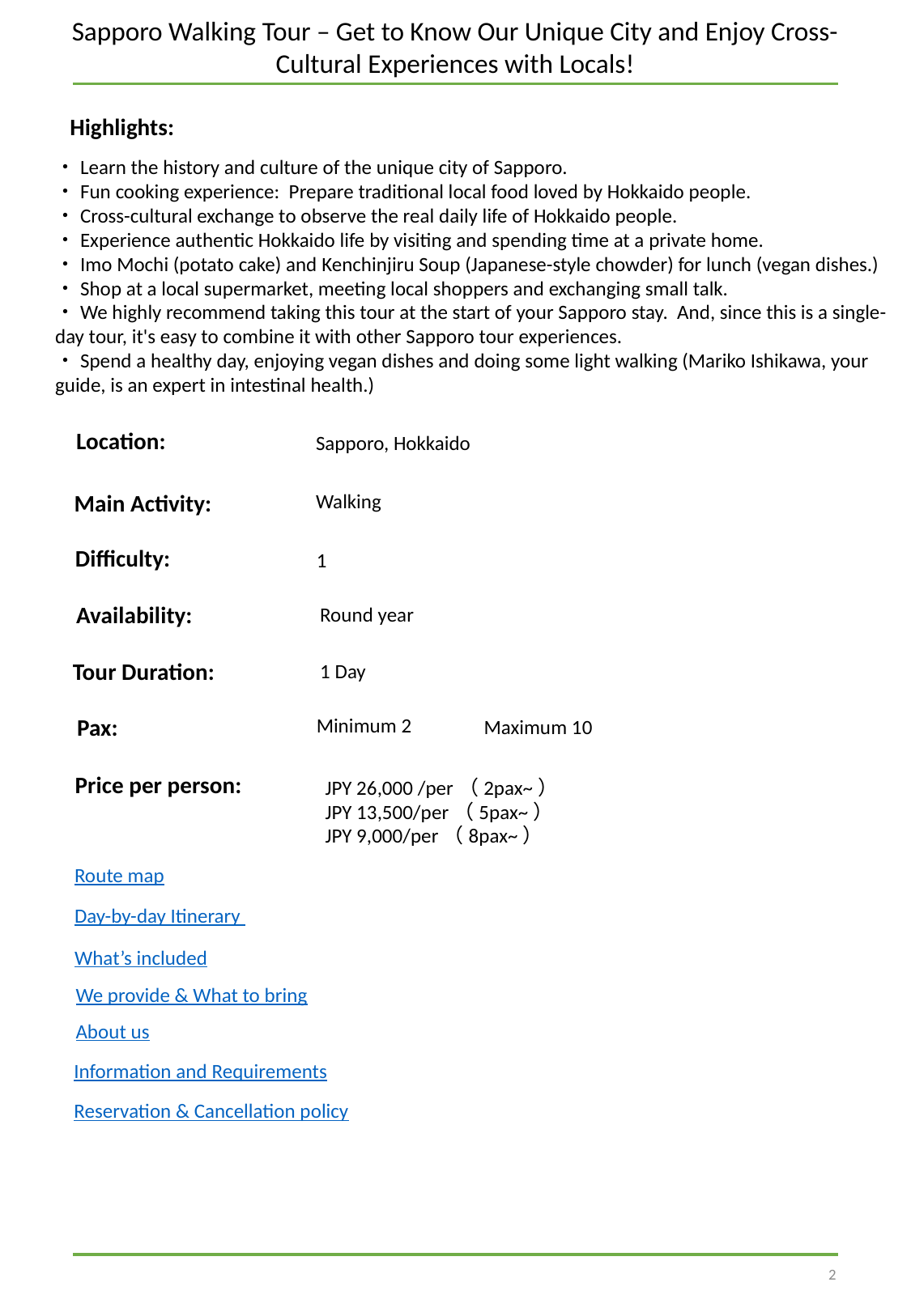

Sapporo Walking Tour – Get to Know Our Unique City and Enjoy Cross-Cultural Experiences with Locals!

Highlights:
・Learn the history and culture of the unique city of Sapporo.
・Fun cooking experience:  Prepare traditional local food loved by Hokkaido people.
・Cross-cultural exchange to observe the real daily life of Hokkaido people.
・Experience authentic Hokkaido life by visiting and spending time at a private home.
・Imo Mochi (potato cake) and Kenchinjiru Soup (Japanese-style chowder) for lunch (vegan dishes.)
・Shop at a local supermarket, meeting local shoppers and exchanging small talk.
・We highly recommend taking this tour at the start of your Sapporo stay.  And, since this is a single-day tour, it's easy to combine it with other Sapporo tour experiences.
・Spend a healthy day, enjoying vegan dishes and doing some light walking (Mariko Ishikawa, your guide, is an expert in intestinal health.)
Sapporo, Hokkaido
Location:
Main Activity:
Walking
Difficulty:
1
Round year
Availability:
1 Day
Tour Duration:
JPY 26,000 /per（2pax~）
JPY 13,500/per（5pax~）
JPY 9,000/per（8pax~）
Minimum 2
Pax:
Maximum 10
 Price per person:
Route map
Day-by-day Itinerary
What’s included
We provide & What to bring
About us
Information and Requirements
Reservation & Cancellation policy